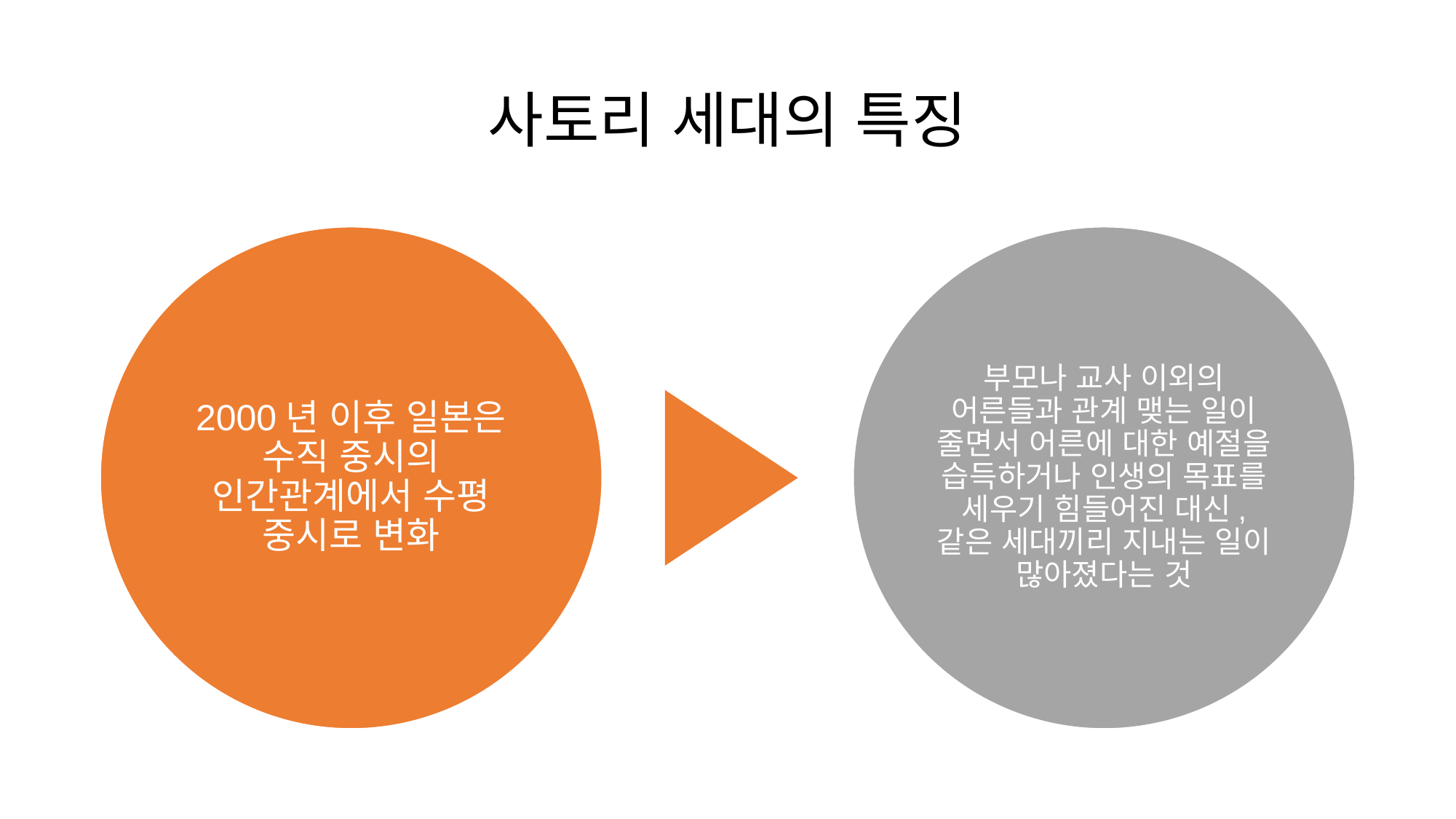

# 사토리 세대의 특징
2000년 이후 일본은 수직 중시의 인간관계에서 수평 중시로 변화
부모나 교사 이외의 어른들과 관계 맺는 일이 줄면서 어른에 대한 예절을 습득하거나 인생의 목표를 세우기 힘들어진 대신, 같은 세대끼리 지내는 일이 많아졌다는 것